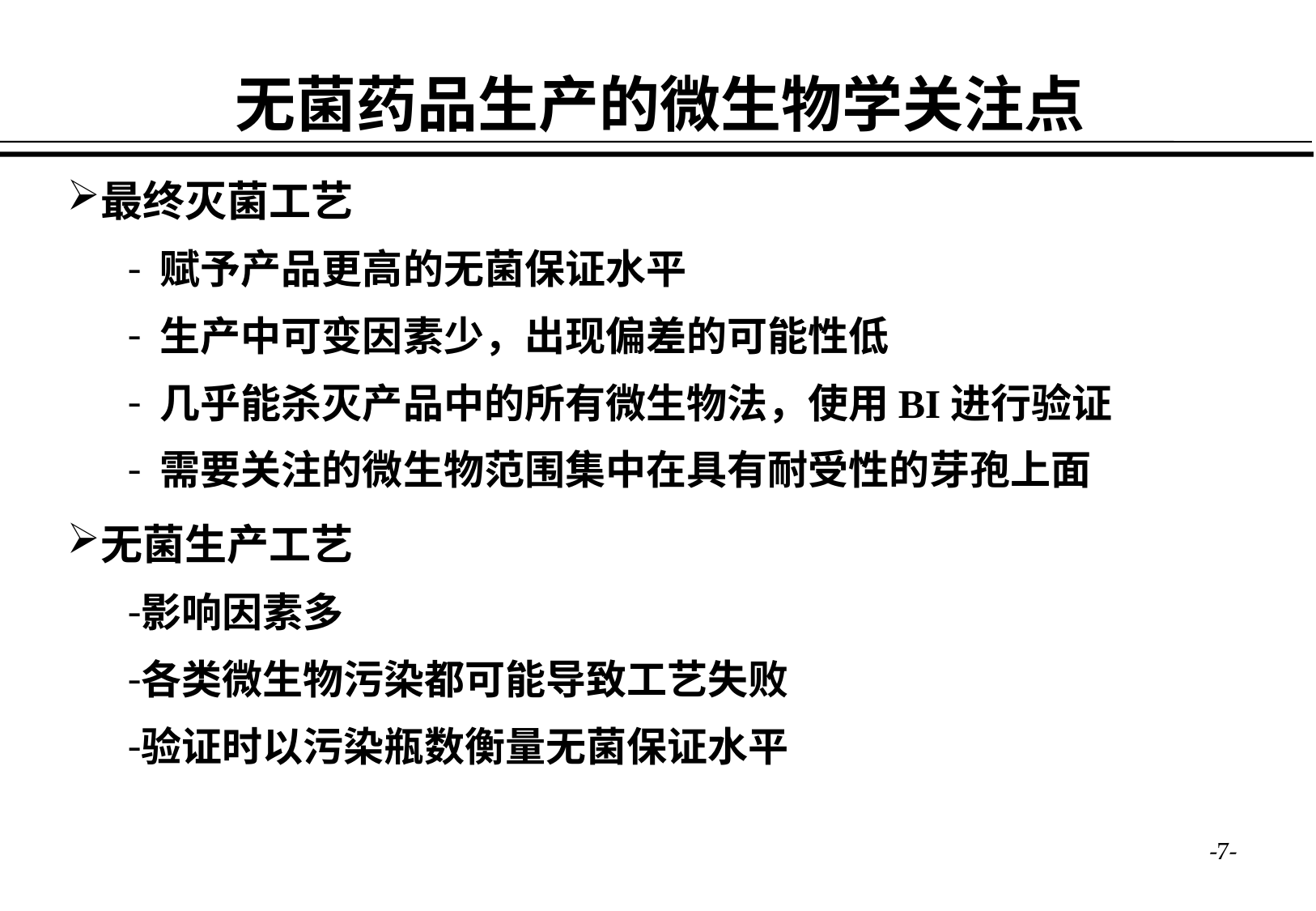

无菌药品生产的微生物学关注点
最终灭菌工艺
 赋予产品更高的无菌保证水平
 生产中可变因素少，出现偏差的可能性低
 几乎能杀灭产品中的所有微生物法，使用BI进行验证
 需要关注的微生物范围集中在具有耐受性的芽孢上面
无菌生产工艺
影响因素多
各类微生物污染都可能导致工艺失败
验证时以污染瓶数衡量无菌保证水平
-7-